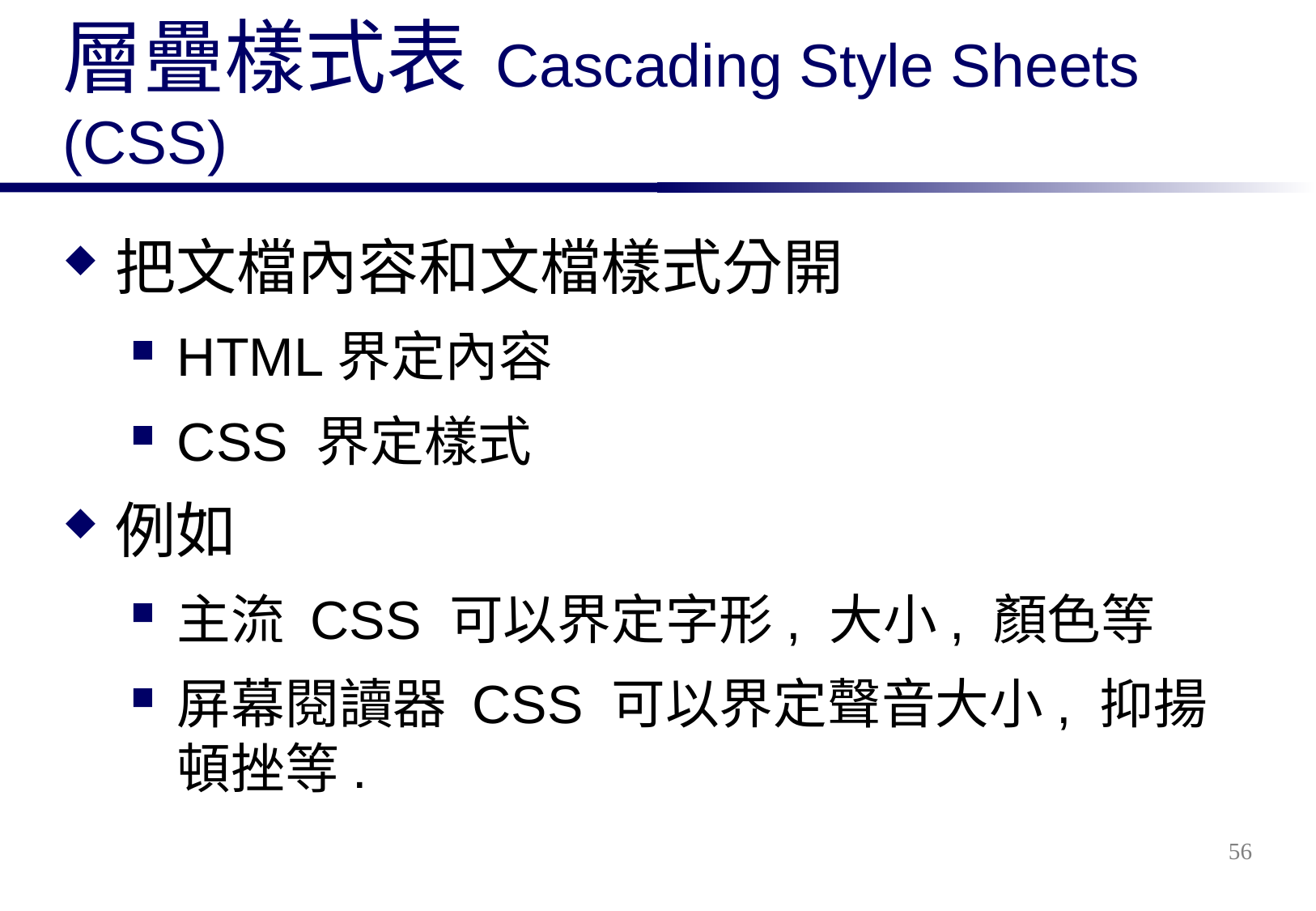

# 層疊樣式表 Cascading Style Sheets (CSS)
把文檔內容和文檔樣式分開
HTML界定內容
CSS 界定樣式
例如
主流 CSS 可以界定字形, 大小, 顏色等
屏幕閱讀器 CSS 可以界定聲音大小, 抑揚頓挫等.
56